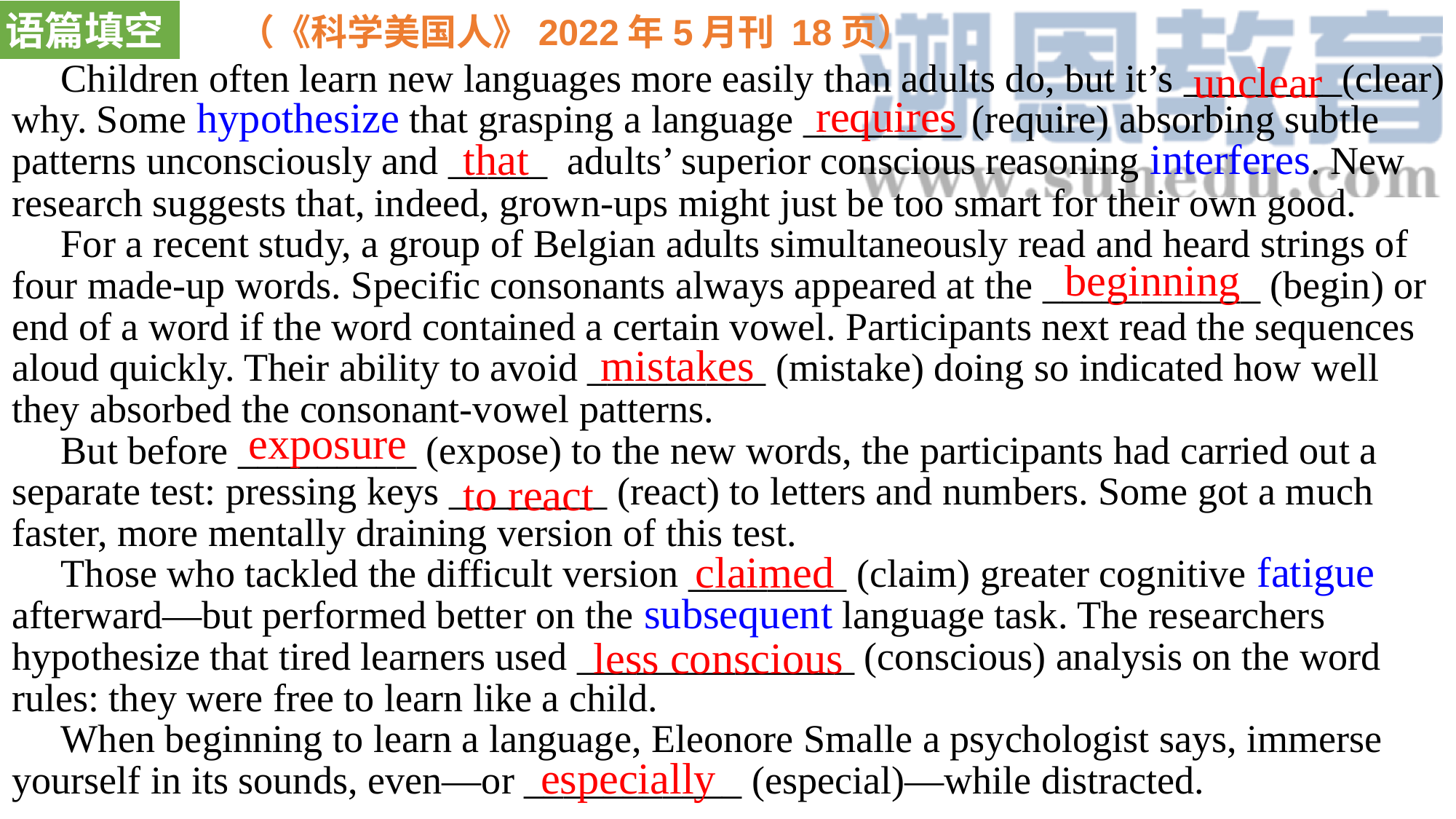

语篇填空
 （《科学美国人》2022年5月刊 18页）
unclear
     Children often learn new languages more easily than adults do, but it’s ________(clear) why. Some hypothesize that grasping a language ________ (require) absorbing subtle patterns unconsciously and _____  adults’ superior conscious reasoning interferes. New research suggests that, indeed, grown-ups might just be too smart for their own good.
     For a recent study, a group of Belgian adults simultaneously read and heard strings of four made-up words. Specific consonants always appeared at the ___________ (begin) or end of a word if the word contained a certain vowel. Participants next read the sequences aloud quickly. Their ability to avoid _________ (mistake) doing so indicated how well they absorbed the consonant-vowel patterns.
     But before _________ (expose) to the new words, the participants had carried out a separate test: pressing keys ________ (react) to letters and numbers. Some got a much faster, more mentally draining version of this test.
     Those who tackled the difficult version ________ (claim) greater cognitive fatigue afterward—but performed better on the subsequent language task. The researchers hypothesize that tired learners used ______________ (conscious) analysis on the word rules: they were free to learn like a child.
     When beginning to learn a language, Eleonore Smalle a psychologist says, immerse yourself in its sounds, even—or ___________ (especial)—while distracted.
requires
that
beginning
mistakes
exposure
to react
claimed
less conscious
especially